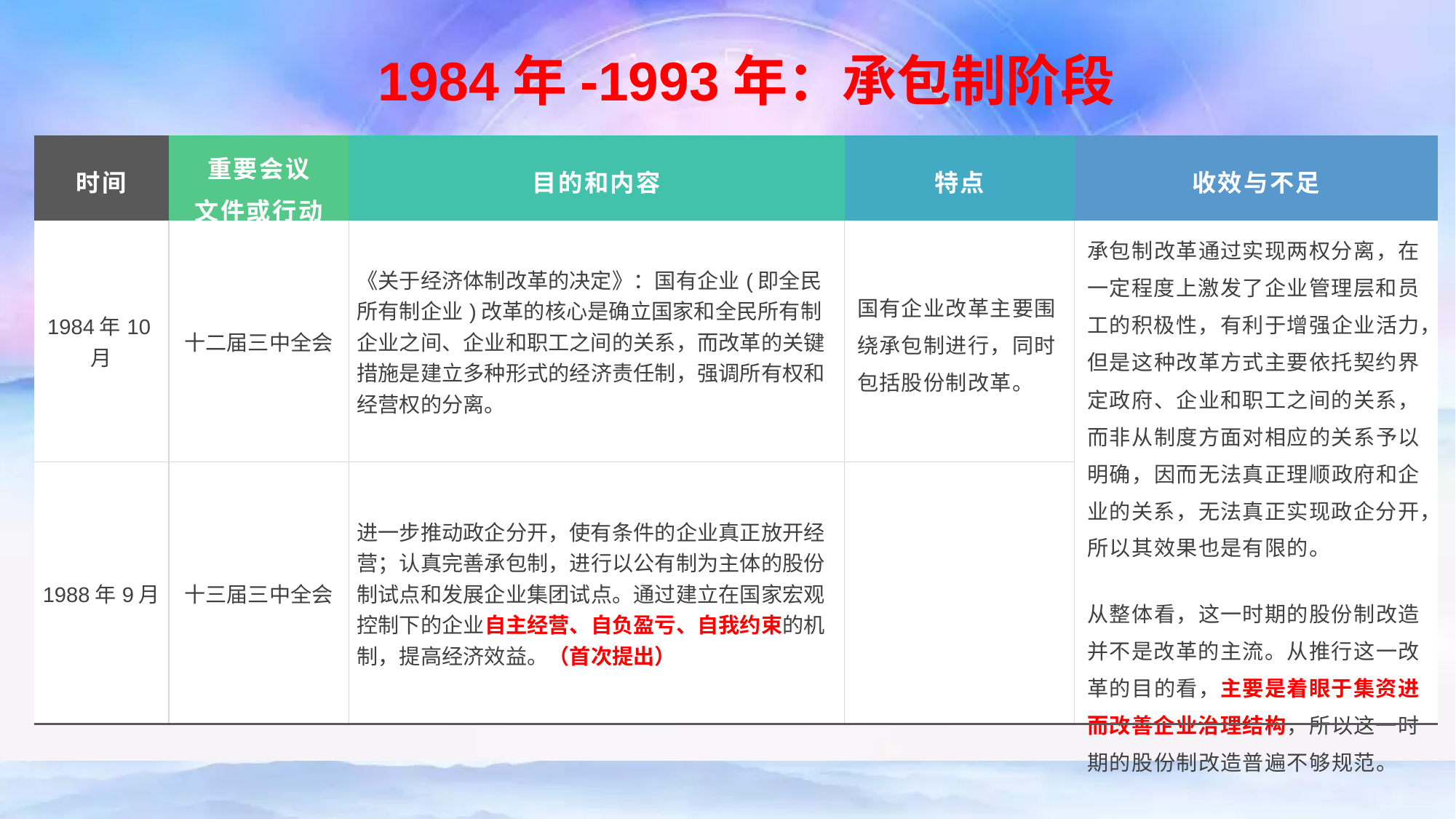

1984年-1993年：承包制阶段

| 时间 | 重要会议 文件或行动 | 目的和内容 | 特点 | 收效与不足 |
| --- | --- | --- | --- | --- |
| 1984年10月 | 十二届三中全会 | 《关于经济体制改革的决定》：国有企业(即全民所有制企业)改革的核心是确立国家和全民所有制企业之间、企业和职工之间的关系，而改革的关键措施是建立多种形式的经济责任制，强调所有权和经营权的分离。 | 国有企业改革主要围绕承包制进行，同时包括股份制改革。 | 承包制改革通过实现两权分离，在一定程度上激发了企业管理层和员工的积极性，有利于增强企业活力，但是这种改革方式主要依托契约界定政府、企业和职工之间的关系，而非从制度方面对相应的关系予以明确，因而无法真正理顺政府和企业的关系，无法真正实现政企分开，所以其效果也是有限的。 从整体看，这一时期的股份制改造并不是改革的主流。从推行这一改革的目的看，主要是着眼于集资进而改善企业治理结构，所以这一时期的股份制改造普遍不够规范。 |
| 1988年9月 | 十三届三中全会 | 进一步推动政企分开，使有条件的企业真正放开经营；认真完善承包制，进行以公有制为主体的股份制试点和发展企业集团试点。通过建立在国家宏观控制下的企业自主经营、自负盈亏、自我约束的机制，提高经济效益。（首次提出） |  |  |
7